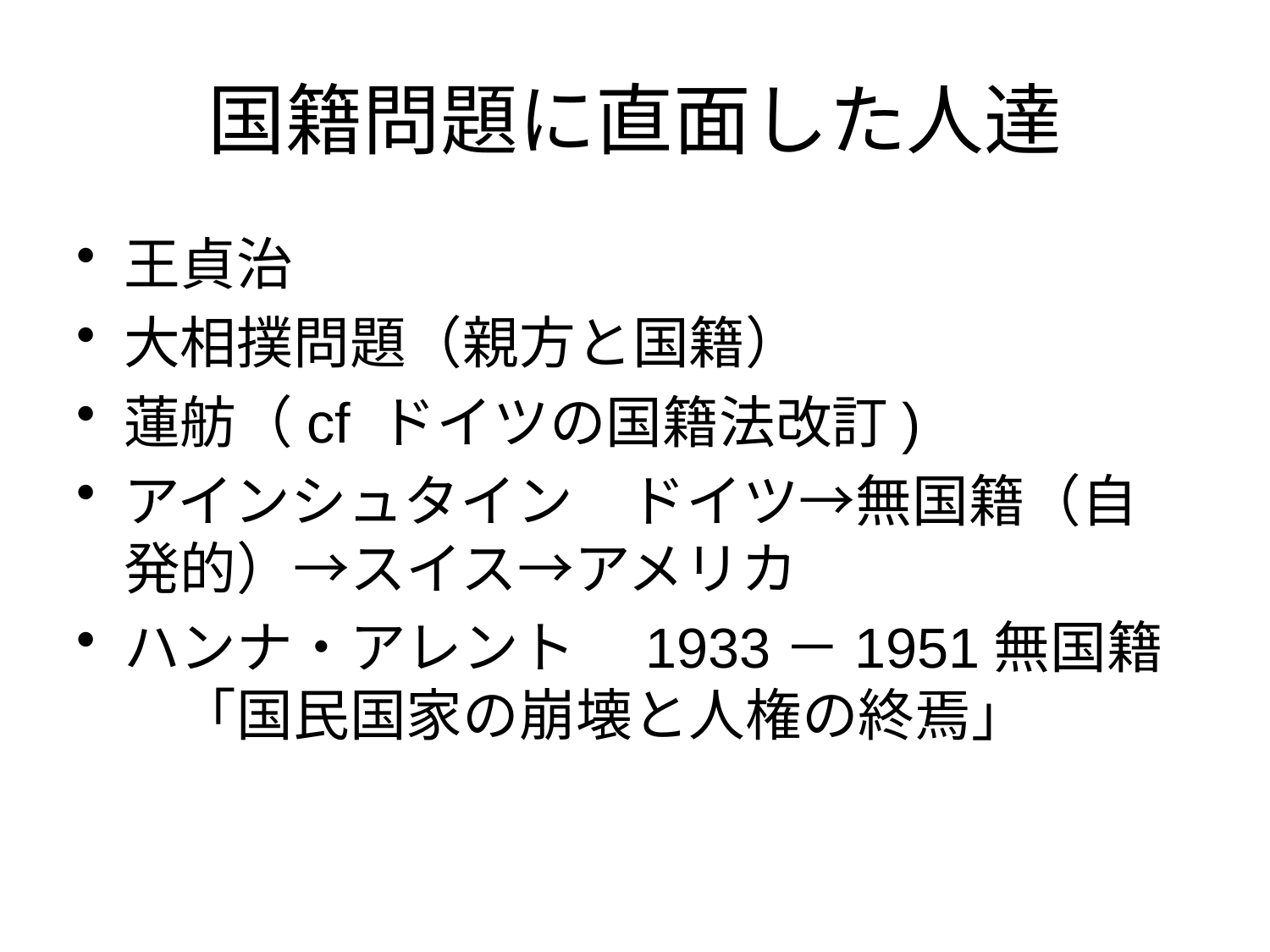

# 国籍問題に直面した人達
王貞治
大相撲問題（親方と国籍）
蓮舫（cf ドイツの国籍法改訂)
アインシュタイン　ドイツ→無国籍（自発的）→スイス→アメリカ
ハンナ・アレント　1933－1951無国籍　「国民国家の崩壊と人権の終焉」